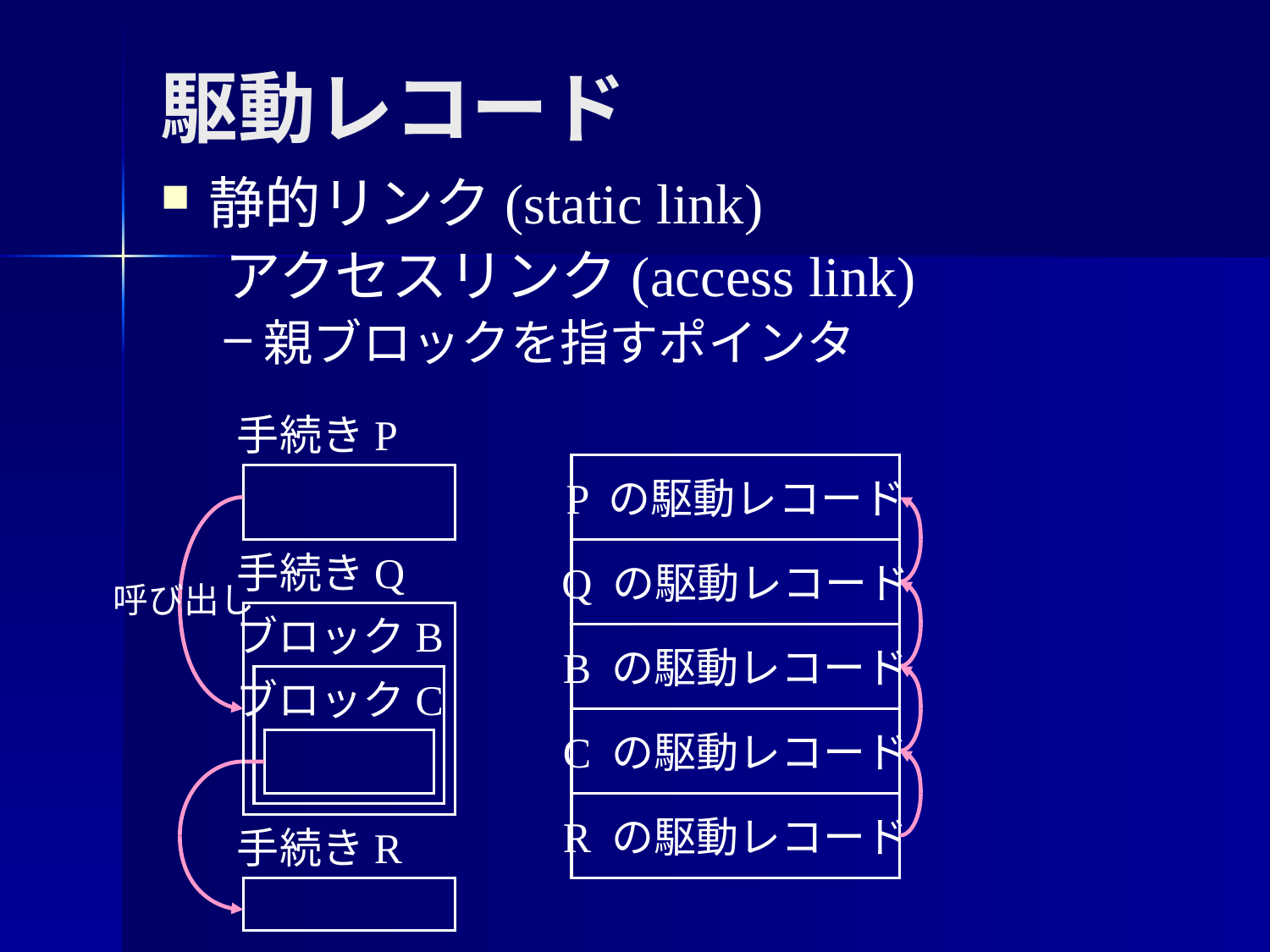

駆動レコード
静的リンク(static link)
    アクセスリンク(access link)
親ブロックを指すポインタ
手続きP

P の駆動レコード
Q の駆動レコード
B の駆動レコード
C の駆動レコード
R の駆動レコード

手続きQ
呼び出し

ブロックB

ブロックC

手続きR